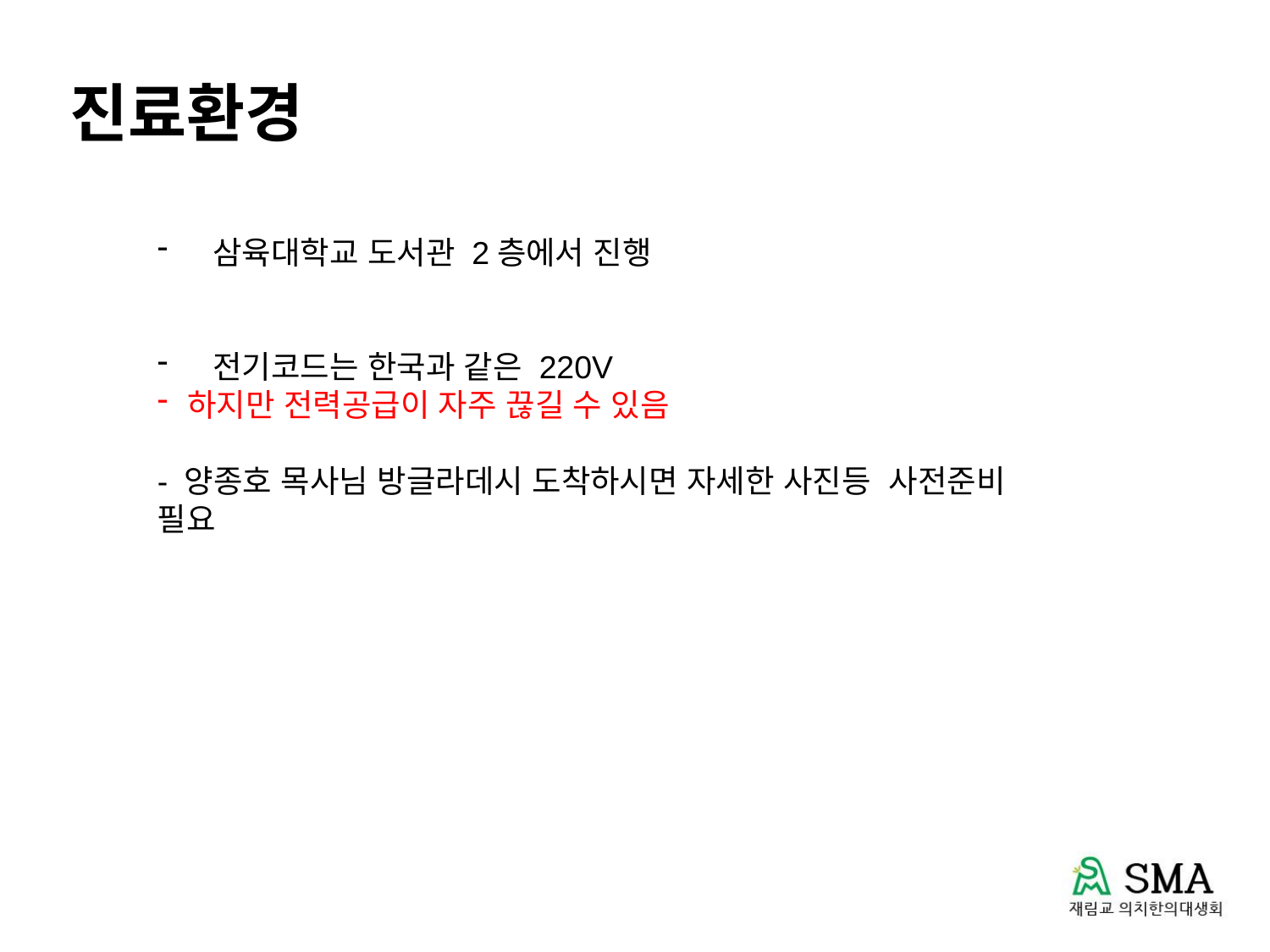

# 진료환경
  삼육대학교 도서관 2층에서 진행

  전기코드는 한국과 같은 220V
하지만 전력공급이 자주 끊길 수 있음

- 양종호 목사님 방글라데시 도착하시면 자세한 사진등  사전준비 필요